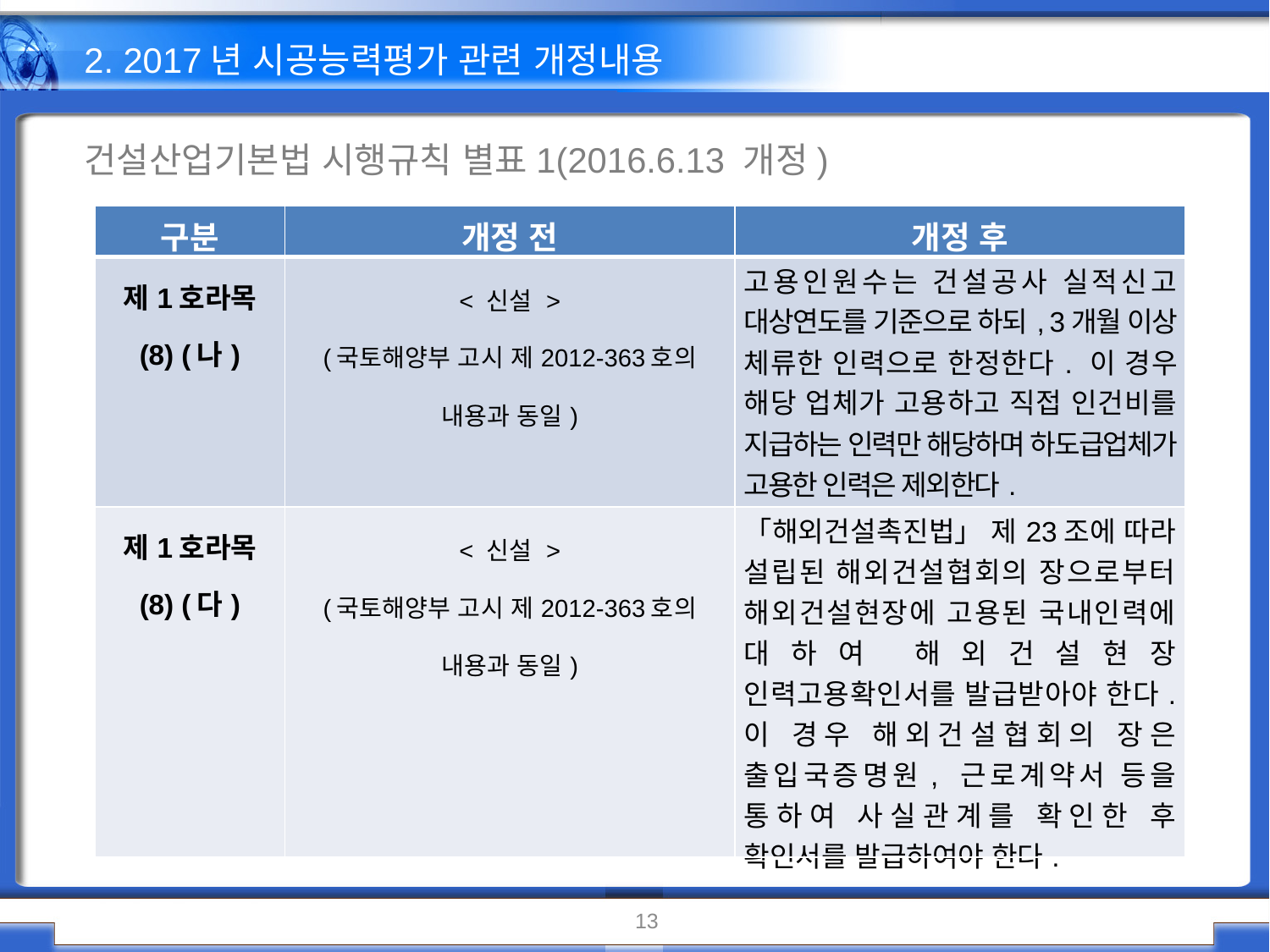

2. 2017년 시공능력평가 관련 개정내용
건설산업기본법 시행규칙 별표1(2016.6.13 개정)
| 구분 | 개정 전 | 개정 후 |
| --- | --- | --- |
| 제1호라목 (8) (나) | < 신설 > (국토해양부 고시 제2012-363호의 내용과 동일) | 고용인원수는 건설공사 실적신고 대상연도를 기준으로 하되, 3개월 이상 체류한 인력으로 한정한다. 이 경우 해당 업체가 고용하고 직접 인건비를 지급하는 인력만 해당하며 하도급업체가 고용한 인력은 제외한다. |
| 제1호라목 (8) (다) | < 신설 > (국토해양부 고시 제2012-363호의 내용과 동일) | 「해외건설촉진법」 제23조에 따라 설립된 해외건설협회의 장으로부터 해외건설현장에 고용된 국내인력에 대하여 해외건설현장 인력고용확인서를 발급받아야 한다. 이 경우 해외건설협회의 장은 출입국증명원, 근로계약서 등을 통하여 사실관계를 확인한 후 확인서를 발급하여야 한다. |
13